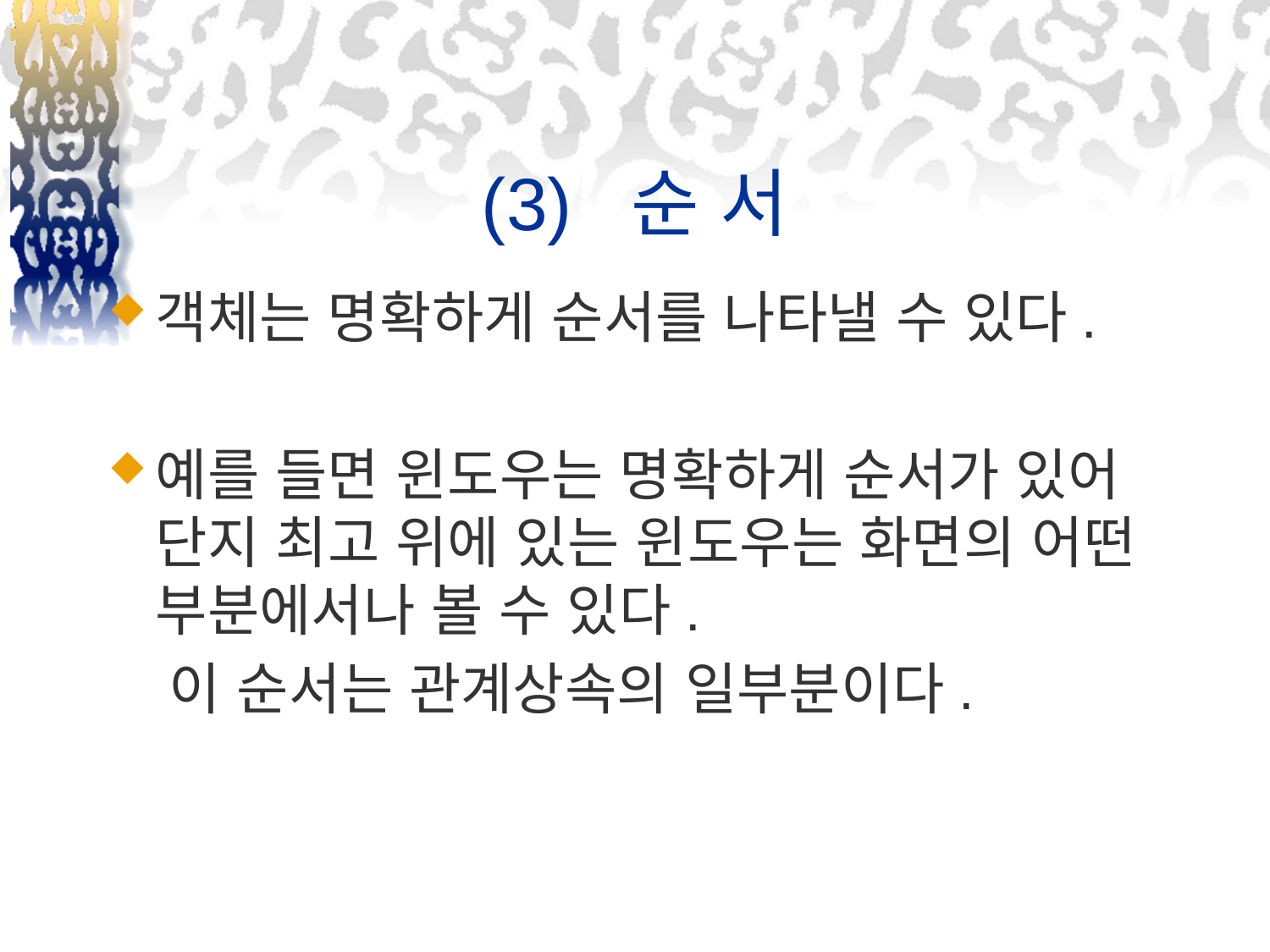

# (3)  순 서
객체는 명확하게 순서를 나타낼 수 있다.

예를 들면 윈도우는 명확하게 순서가 있어 단지 최고 위에 있는 윈도우는 화면의 어떤 부분에서나 볼 수 있다.
   이 순서는 관계상속의 일부분이다.